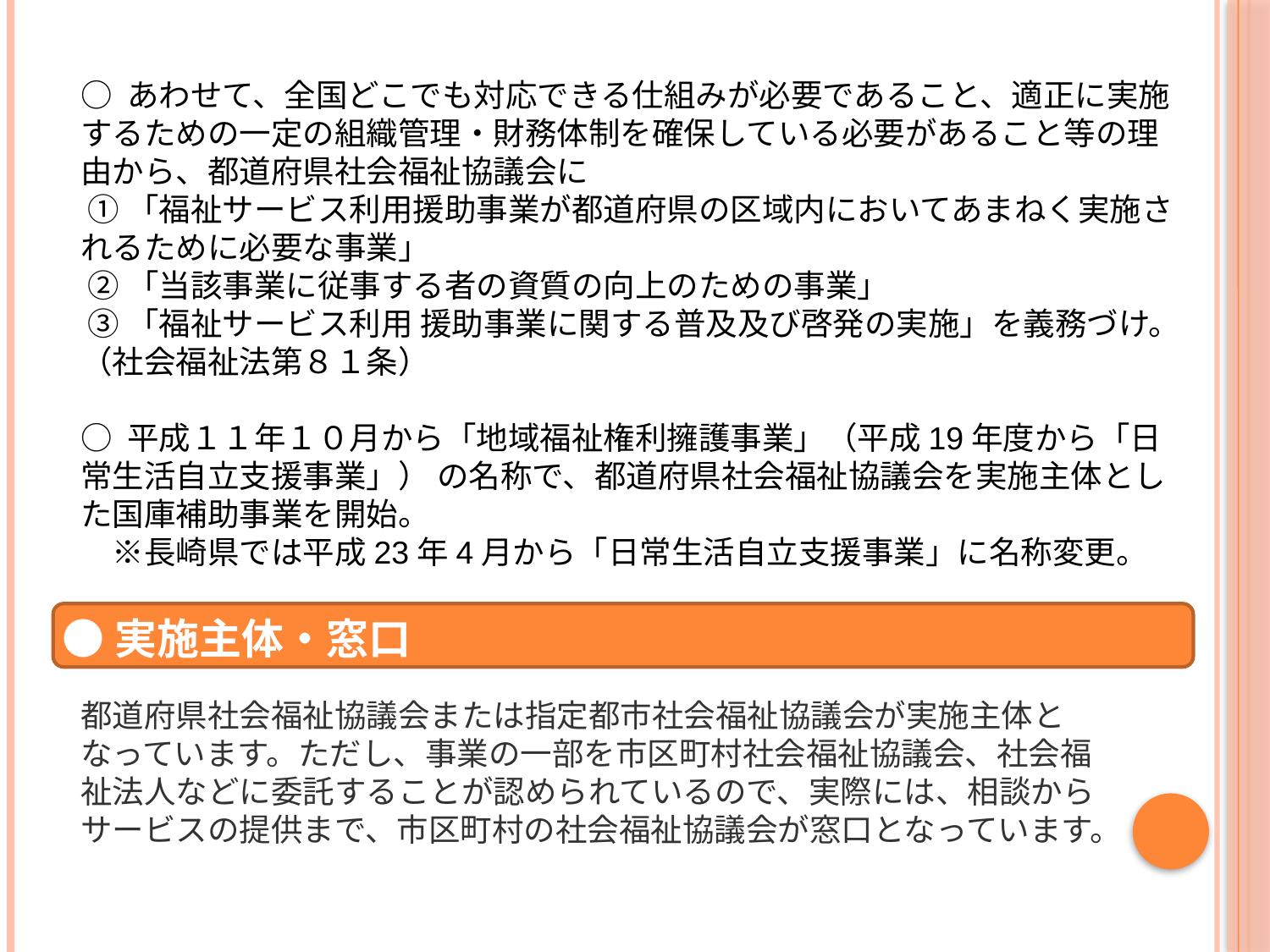

○ あわせて、全国どこでも対応できる仕組みが必要であること、適正に実施するための一定の組織管理・財務体制を確保している必要があること等の理由から、都道府県社会福祉協議会に
 ①「福祉サービス利用援助事業が都道府県の区域内においてあまねく実施されるために必要な事業」
 ②「当該事業に従事する者の資質の向上のための事業」
 ③「福祉サービス利用 援助事業に関する普及及び啓発の実施」を義務づけ。 （社会福祉法第８１条）

○ 平成１１年１０月から「地域福祉権利擁護事業」（平成19年度から「日常生活自立支援事業」） の名称で、都道府県社会福祉協議会を実施主体とした国庫補助事業を開始。
　※長崎県では平成23年4月から「日常生活自立支援事業」に名称変更。
●実施主体・窓口

都道府県社会福祉協議会または指定都市社会福祉協議会が実施主体となっています。ただし、事業の一部を市区町村社会福祉協議会、社会福祉法人などに委託することが認められているので、実際には、相談からサービスの提供まで、市区町村の社会福祉協議会が窓口となっています。